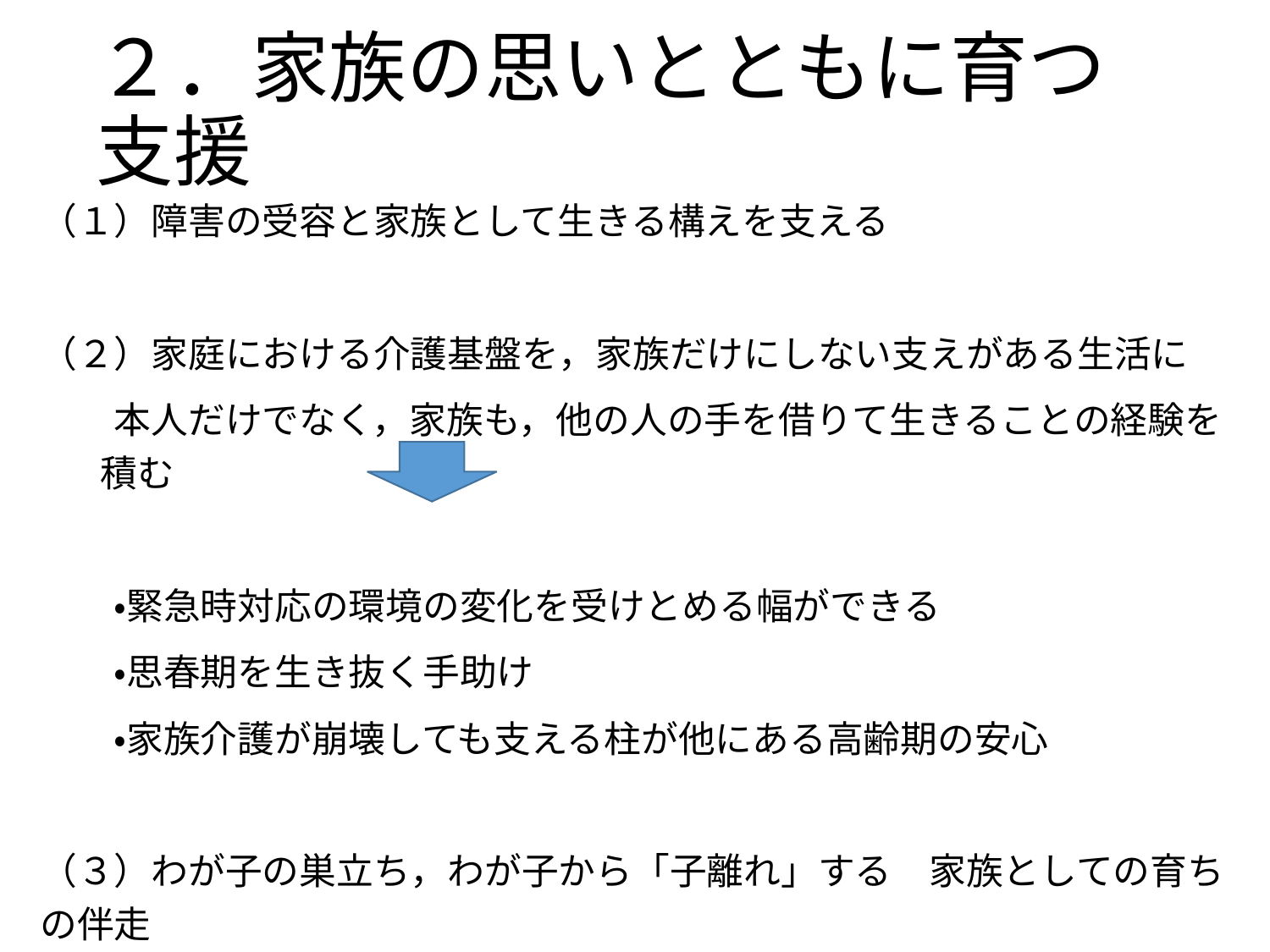

# ２．家族の思いとともに育つ支援
（１）障害の受容と家族として生きる構えを支える

（２）家庭における介護基盤を，家族だけにしない支えがある生活に
　　本人だけでなく，家族も，他の人の手を借りて生きることの経験を積む

　　・緊急時対応の環境の変化を受けとめる幅ができる
　　・思春期を生き抜く手助け
　　・家族介護が崩壊しても支える柱が他にある高齢期の安心

（３）わが子の巣立ち，わが子から「子離れ」する　家族としての育ちの伴走